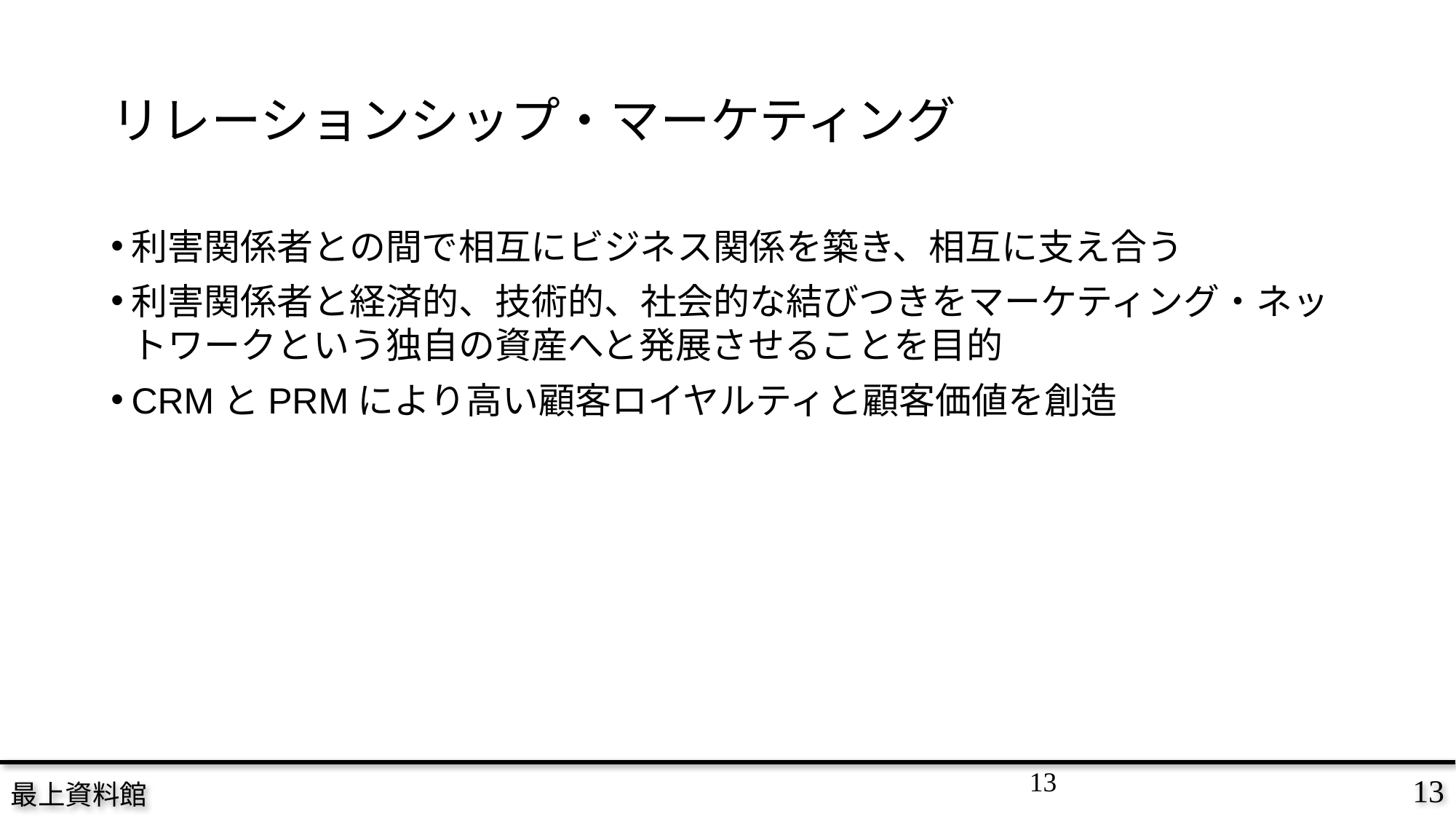

# リレーションシップ・マーケティング
利害関係者との間で相互にビジネス関係を築き、相互に支え合う
利害関係者と経済的、技術的、社会的な結びつきをマーケティング・ネットワークという独自の資産へと発展させることを目的
CRMとPRMにより高い顧客ロイヤルティと顧客価値を創造

13